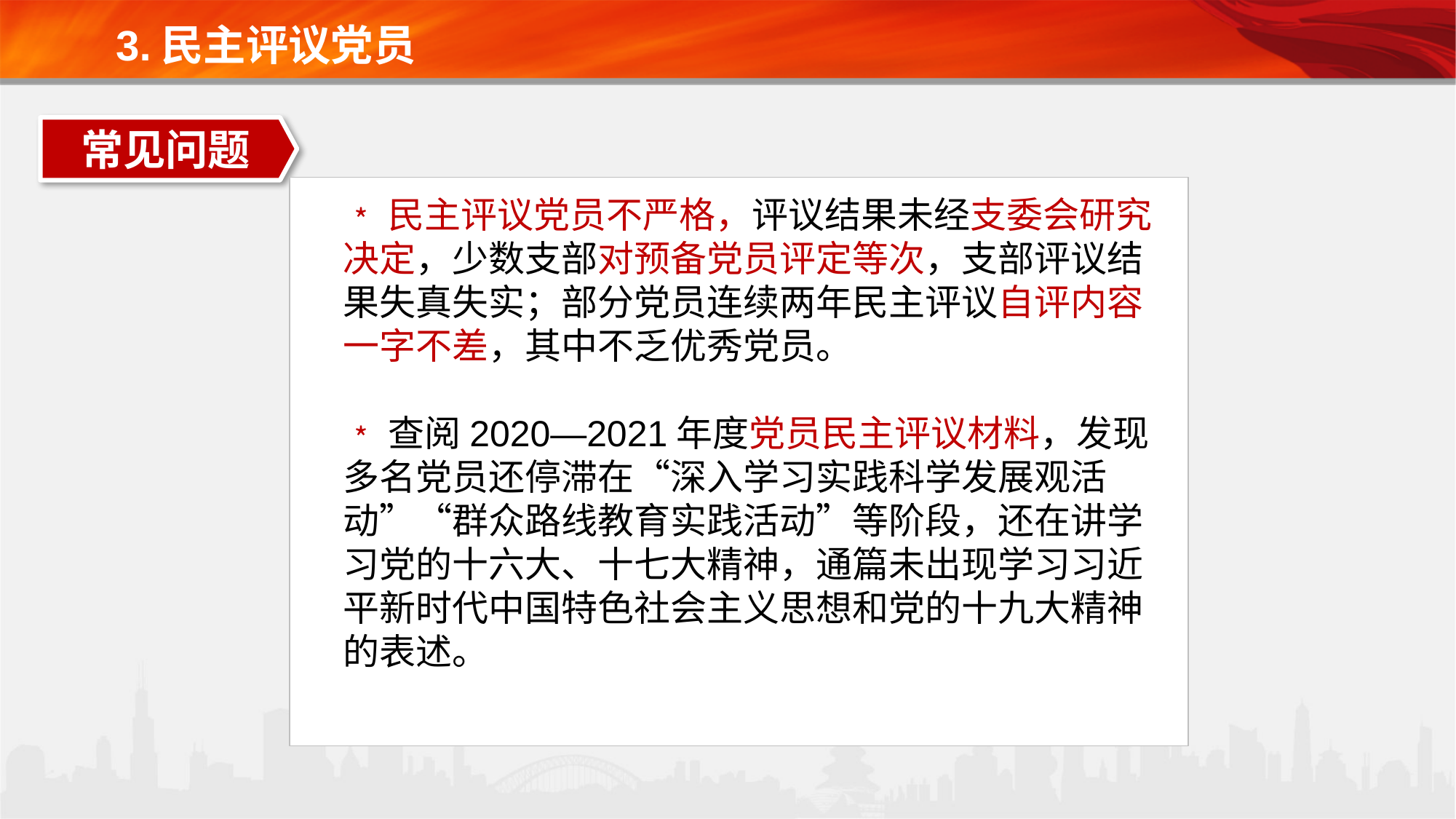

3.民主评议党员
  常见问题

﹡民主评议党员不严格，评议结果未经支委会研究决定，少数支部对预备党员评定等次，支部评议结果失真失实；部分党员连续两年民主评议自评内容一字不差，其中不乏优秀党员。

﹡查阅2020—2021年度党员民主评议材料，发现多名党员还停滞在“深入学习实践科学发展观活动”“群众路线教育实践活动”等阶段，还在讲学习党的十六大、十七大精神，通篇未出现学习习近平新时代中国特色社会主义思想和党的十九大精神的表述。